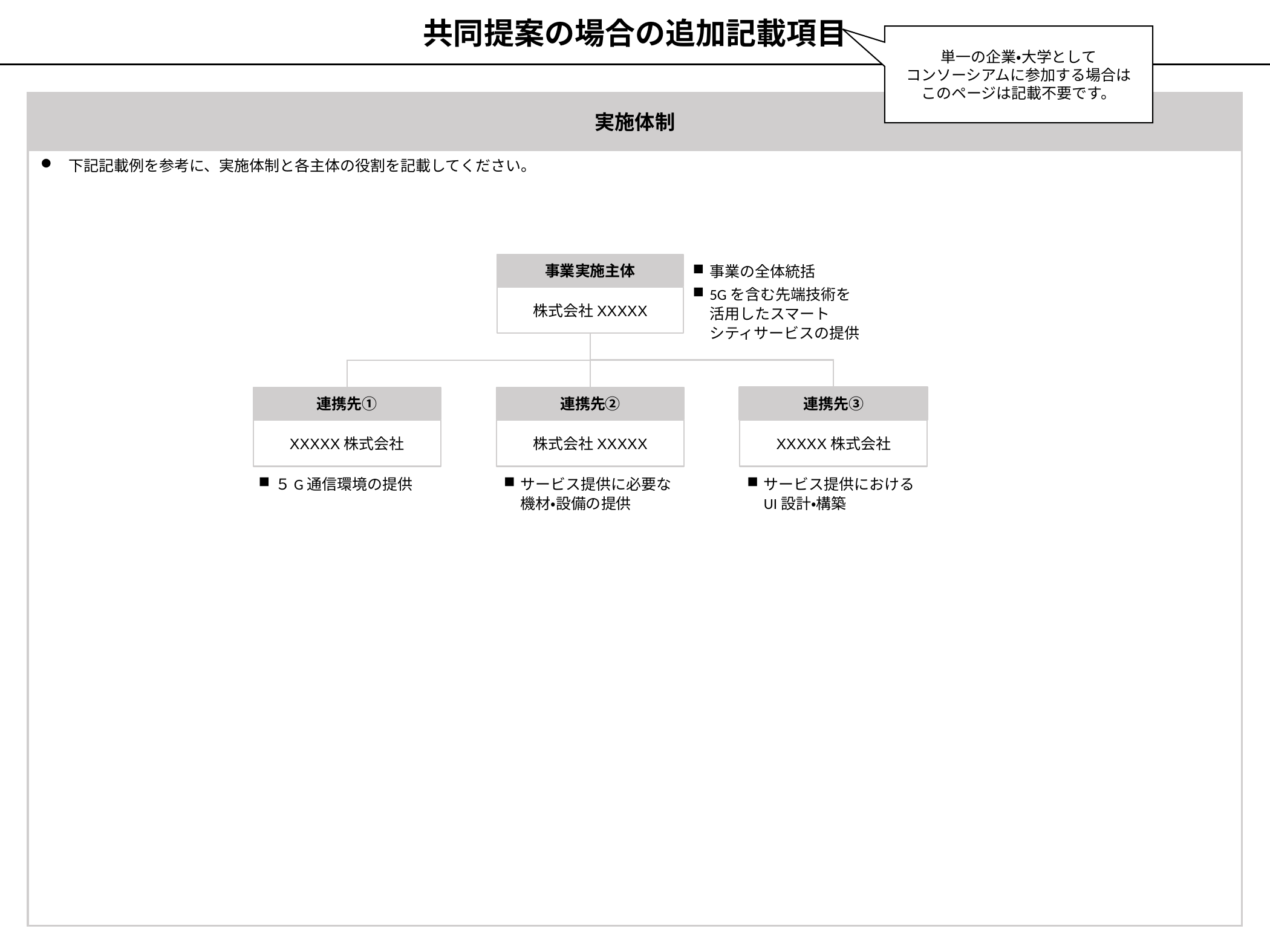

共同提案の場合の追加記載項目
単一の企業・大学として
コンソーシアムに参加する場合は
このページは記載不要です。
実施体制
下記記載例を参考に、実施体制と各主体の役割を記載してください。

事業の全体統括
5Gを含む先端技術を
活用したスマート
シティサービスの提供
事業実施主体
株式会社XXXXX
連携先①
XXXXX株式会社
連携先②
株式会社XXXXX
連携先③
XXXXX株式会社
５G通信環境の提供
サービス提供に必要な機材・設備の提供
サービス提供におけるUI設計・構築